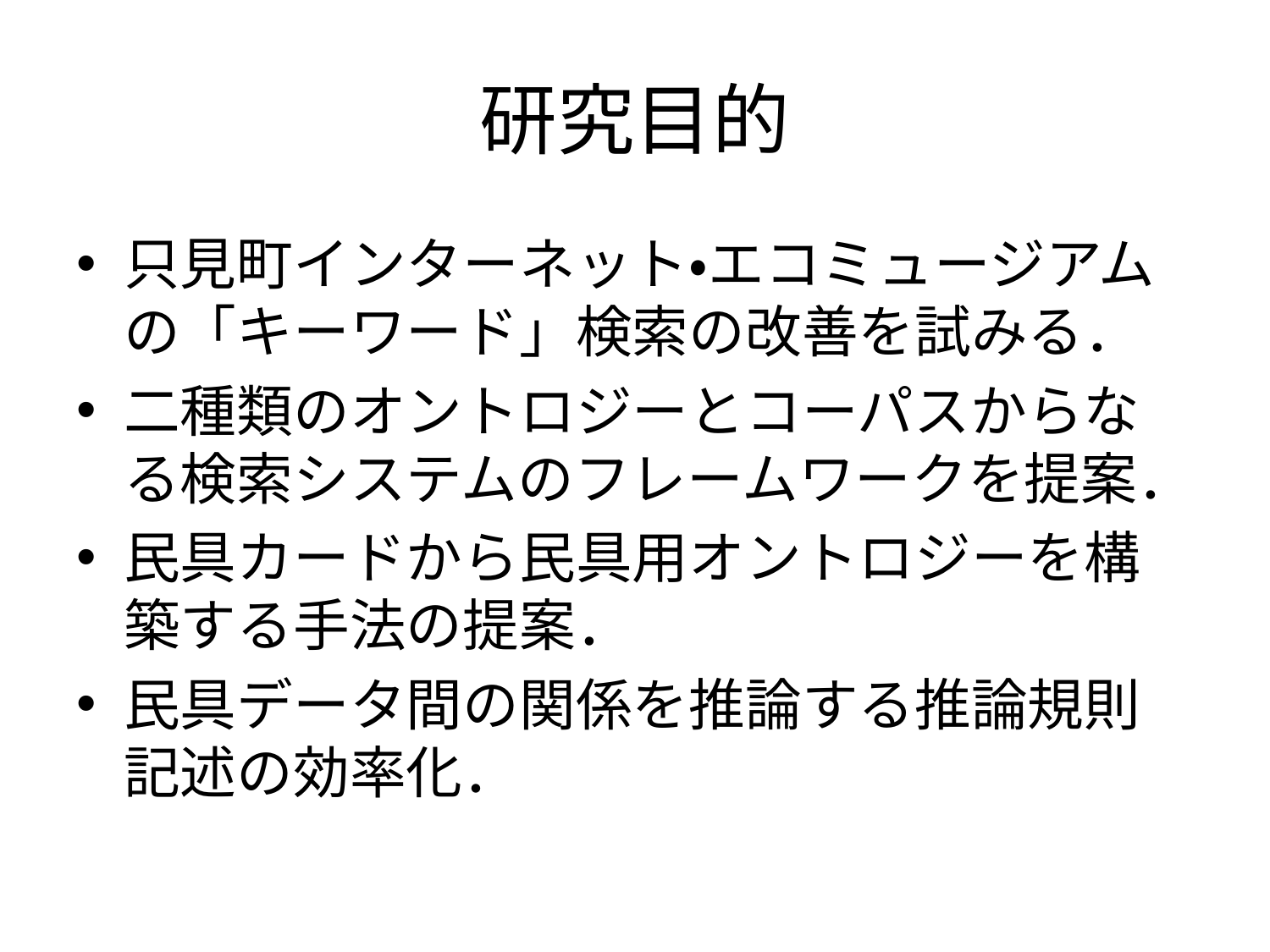

# 研究目的
只見町インターネット・エコミュージアムの「キーワード」検索の改善を試みる．
二種類のオントロジーとコーパスからなる検索システムのフレームワークを提案．
民具カードから民具用オントロジーを構築する手法の提案．
民具データ間の関係を推論する推論規則記述の効率化．